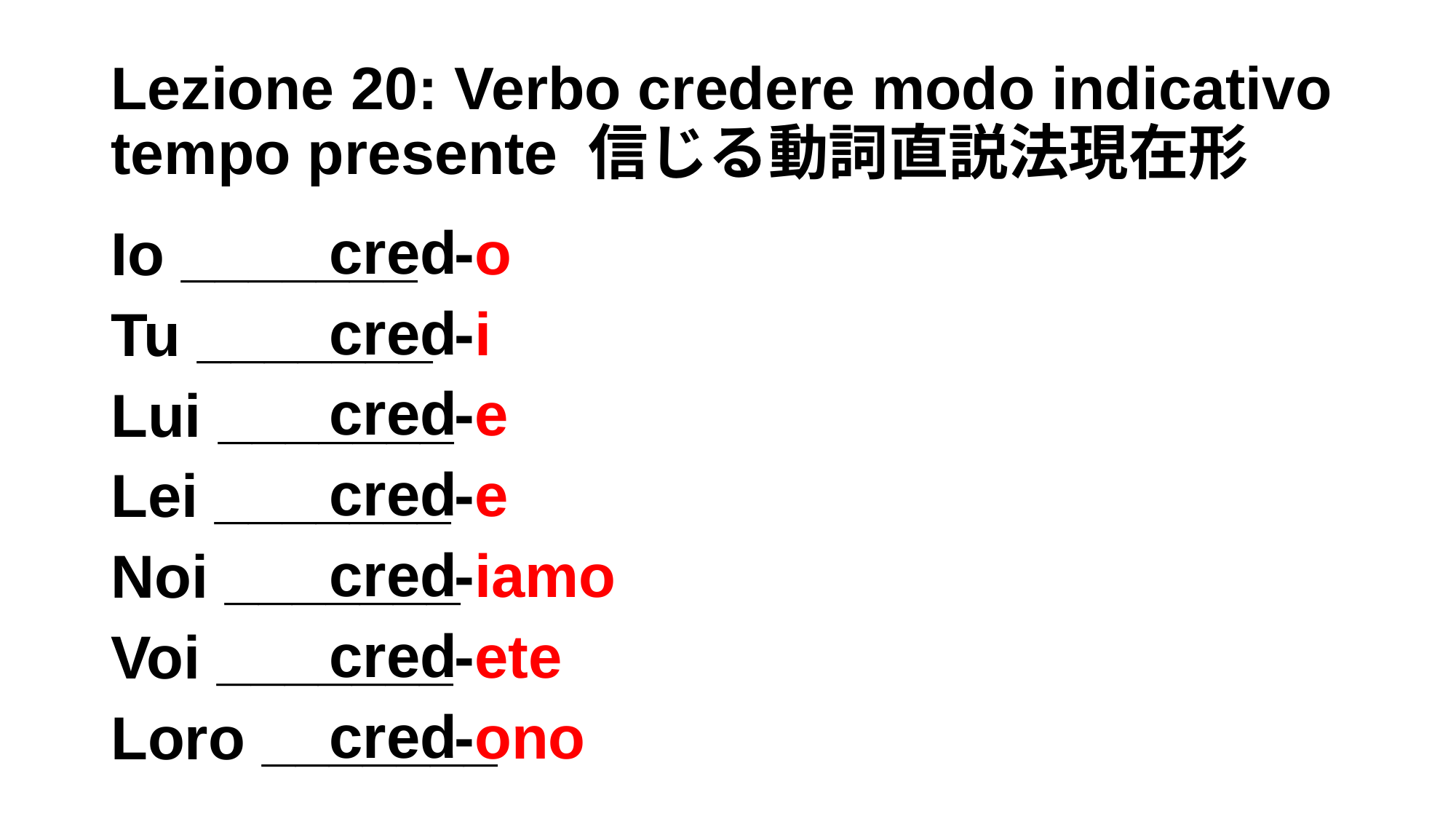

# Lezione 20: Verbo credere modo indicativo tempo presente 信じる動詞直説法現在形
cred
cred
cred
cred
cred
cred
cred
-o
-i
-e
-e
-iamo
-ete
-ono

Io _______
Tu _______
Lui _______
Lei _______
Noi _______
Voi _______
Loro _______